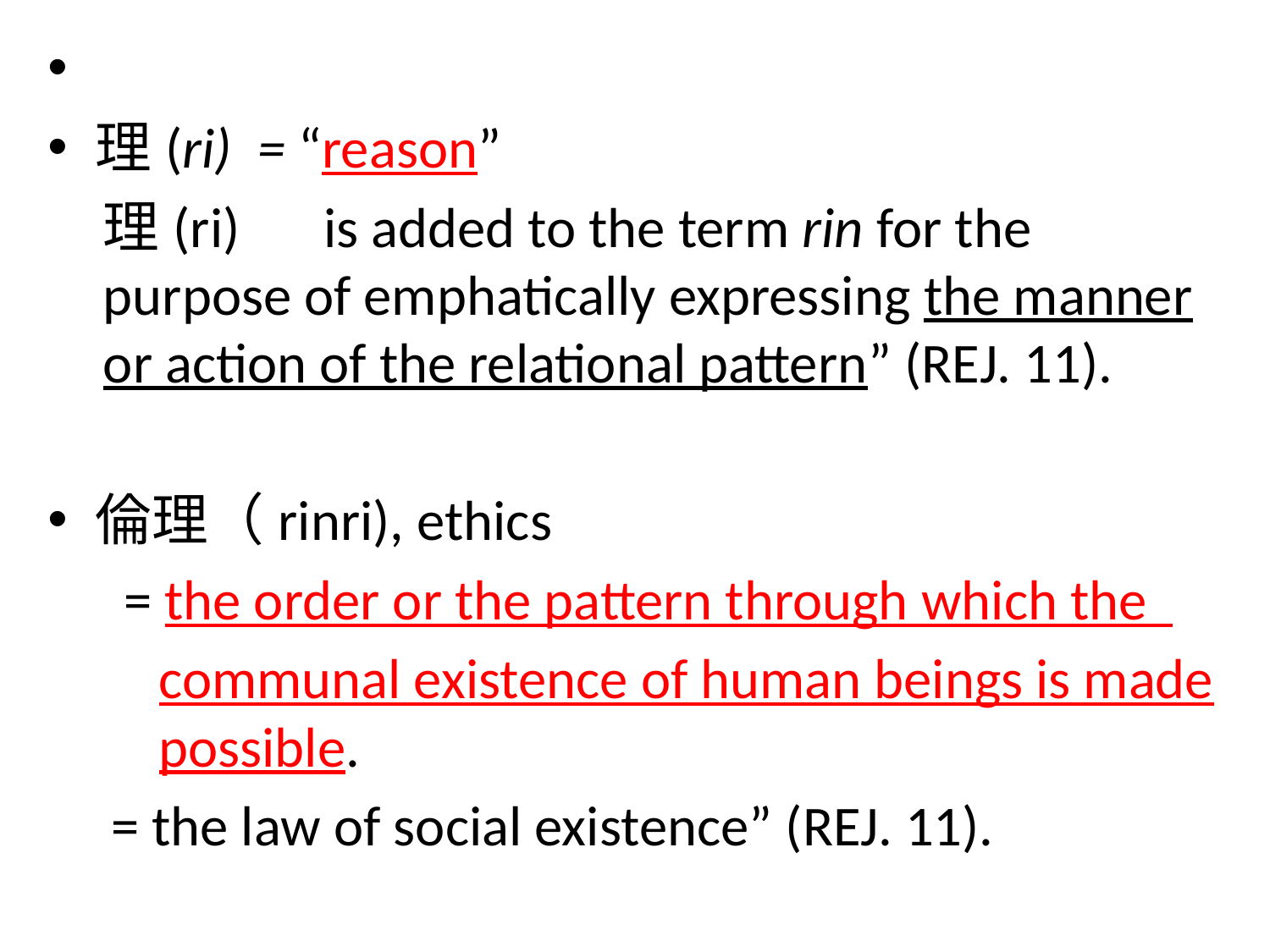

理(ri)  = “reason”
理(ri)　is added to the term rin for the purpose of emphatically expressing the manner or action of the relational pattern” (REJ. 11).

倫理（rinri), ethics
      = the order or the pattern through which the
communal existence of human beings is made possible.
     = the law of social existence” (REJ. 11).

#